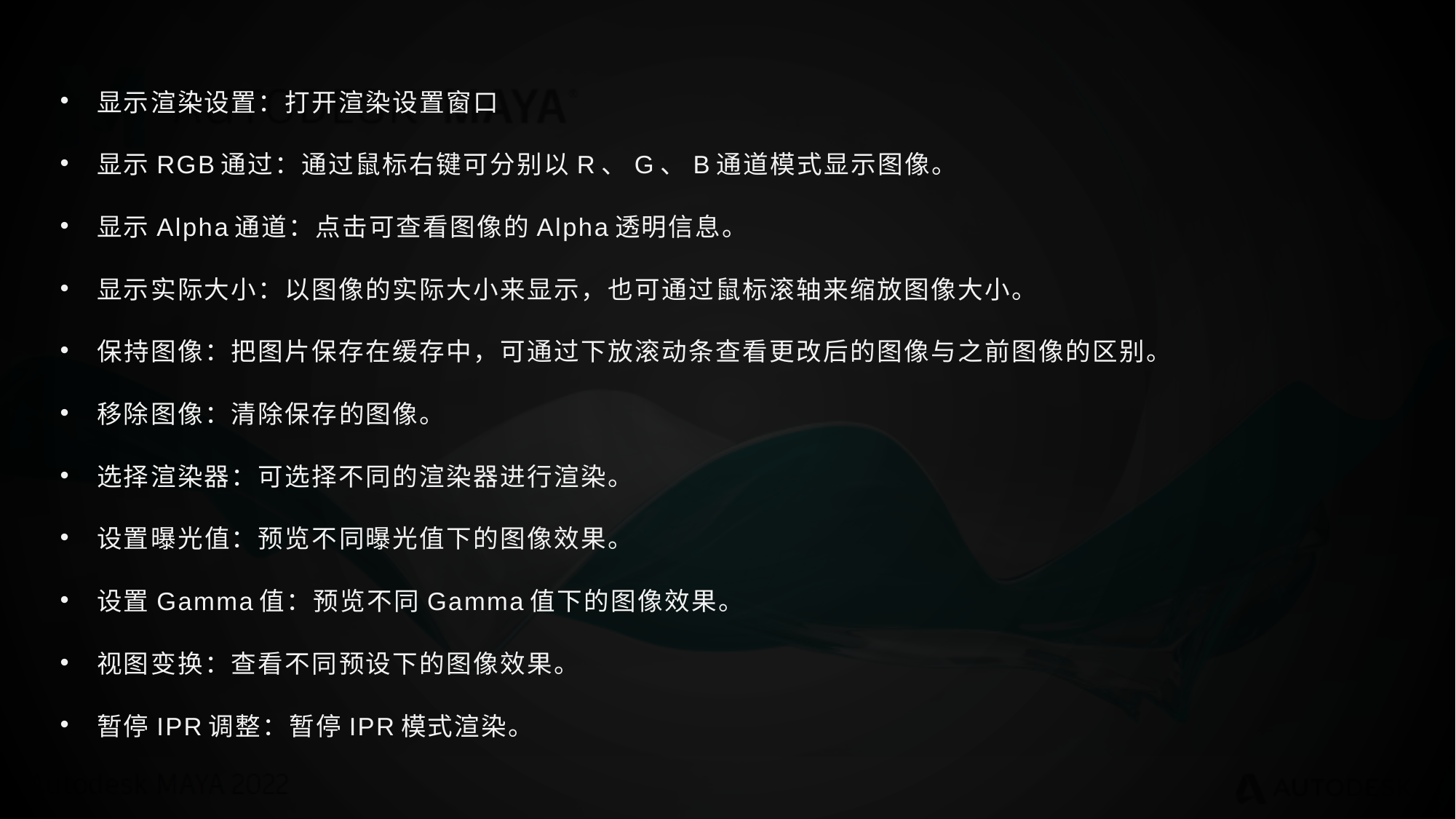

显示渲染设置：打开渲染设置窗口
显示RGB通过：通过鼠标右键可分别以R、G、B通道模式显示图像。
显示Alpha通道：点击可查看图像的Alpha透明信息。
显示实际大小：以图像的实际大小来显示，也可通过鼠标滚轴来缩放图像大小。
保持图像：把图片保存在缓存中，可通过下放滚动条查看更改后的图像与之前图像的区别。
移除图像：清除保存的图像。
选择渲染器：可选择不同的渲染器进行渲染。
设置曝光值：预览不同曝光值下的图像效果。
设置Gamma值：预览不同Gamma值下的图像效果。
视图变换：查看不同预设下的图像效果。
暂停IPR调整：暂停IPR模式渲染。